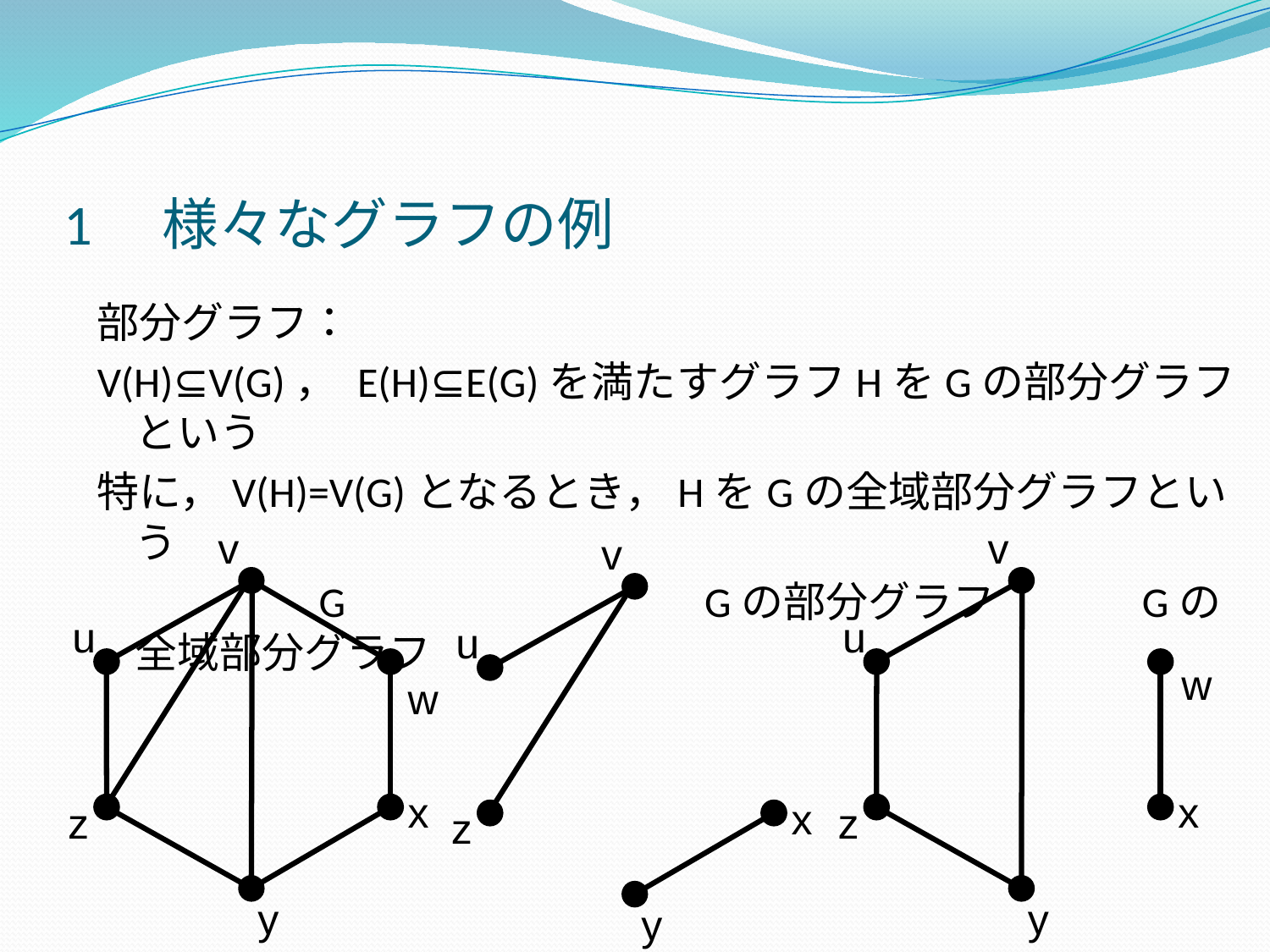

# 1　様々なグラフの例

部分グラフ：
V(H)⊆V(G)， E(H)⊆E(G)を満たすグラフHをGの部分グラフという
特に，V(H)=V(G)となるとき，HをGの全域部分グラフという
　　　　　G　　　　　　　　Gの部分グラフ　　　 Gの全域部分グラフ
v
v
v

u
u
u

w

w
x
x
x
z
z

z

y
y
y